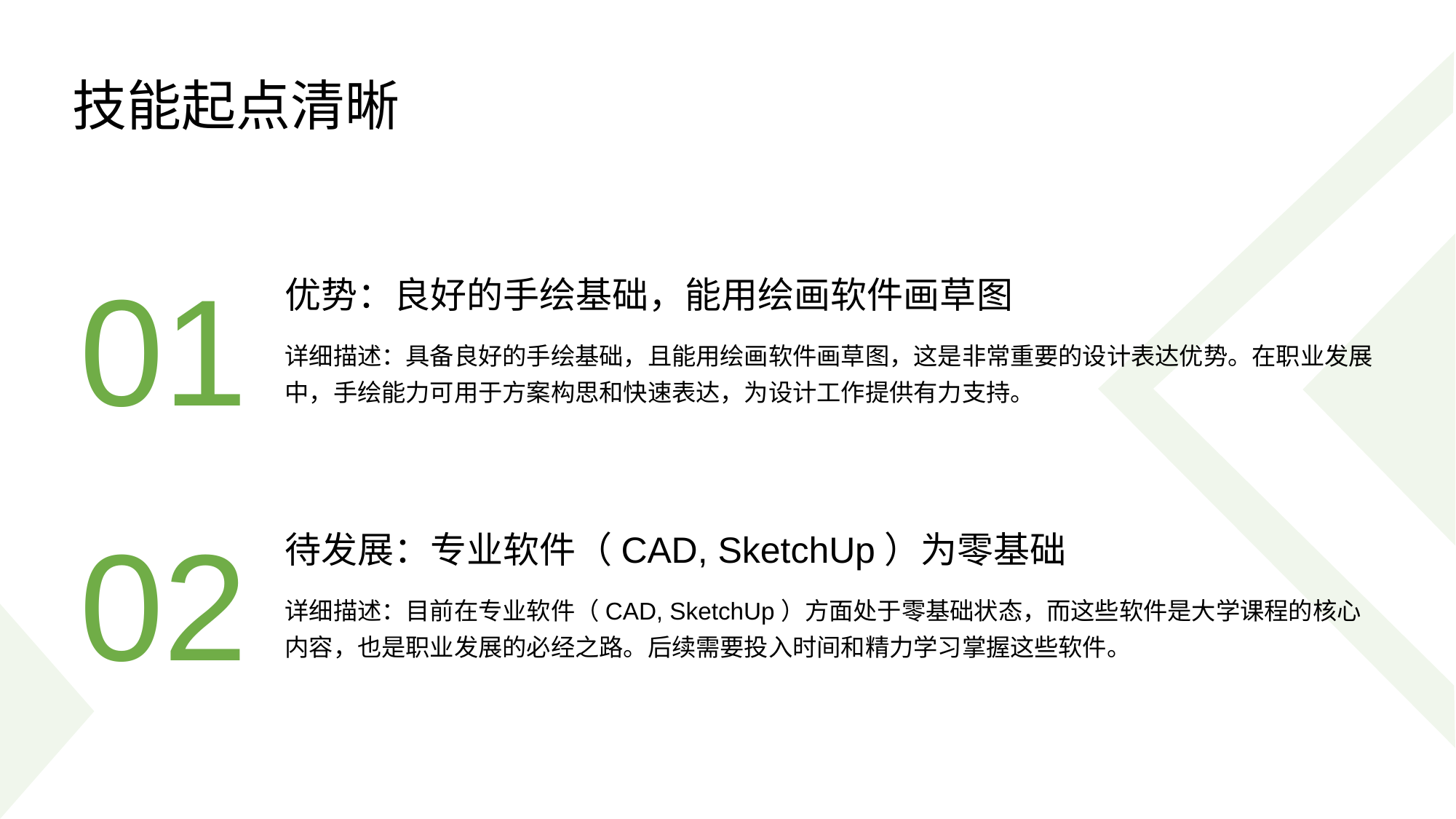

技能起点清晰
01
优势：良好的手绘基础，能用绘画软件画草图
详细描述：具备良好的手绘基础，且能用绘画软件画草图，这是非常重要的设计表达优势。在职业发展中，手绘能力可用于方案构思和快速表达，为设计工作提供有力支持。
02
待发展：专业软件（CAD, SketchUp）为零基础
详细描述：目前在专业软件（CAD, SketchUp）方面处于零基础状态，而这些软件是大学课程的核心内容，也是职业发展的必经之路。后续需要投入时间和精力学习掌握这些软件。